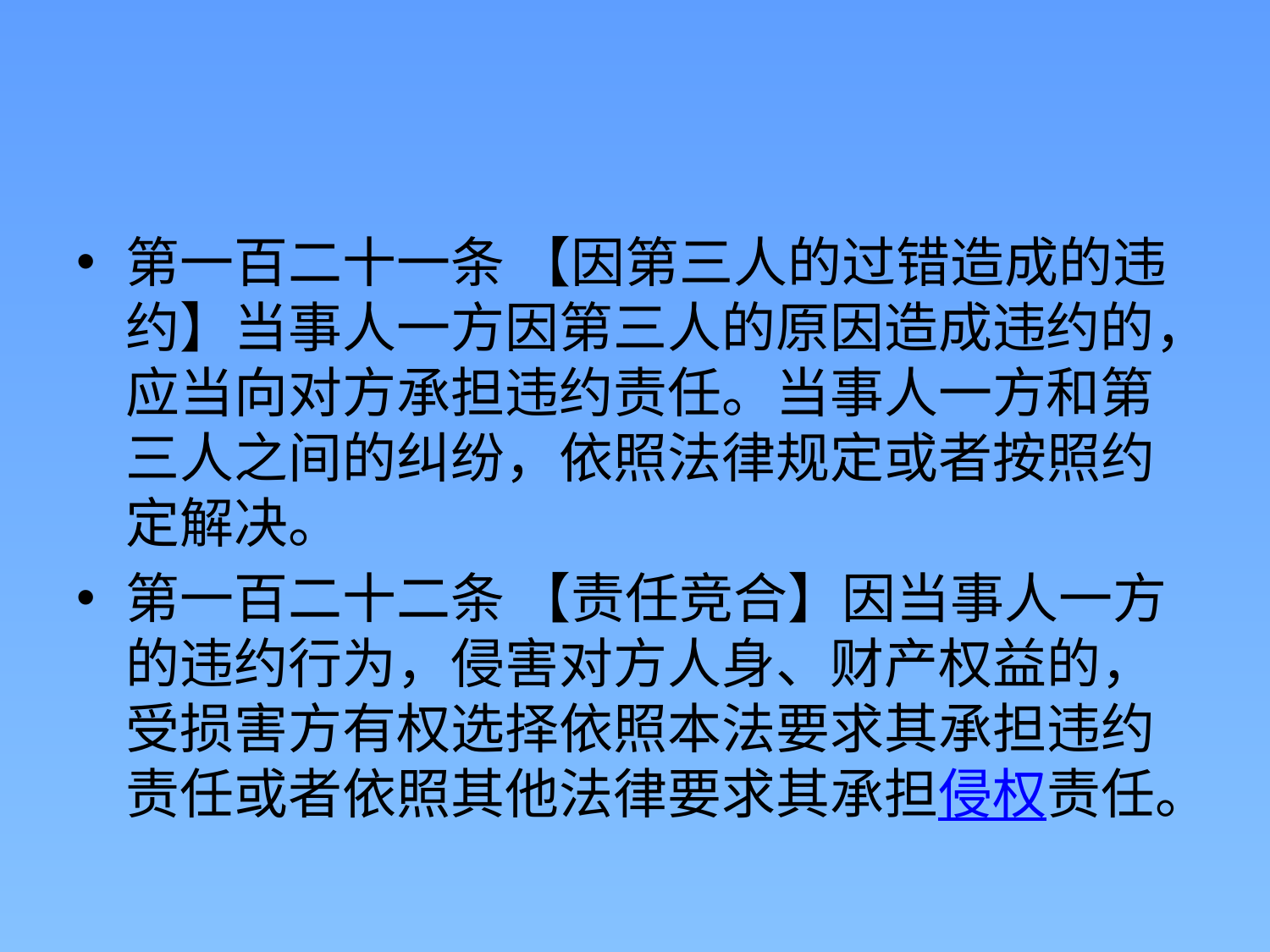

#
第一百二十一条 【因第三人的过错造成的违约】当事人一方因第三人的原因造成违约的，应当向对方承担违约责任。当事人一方和第三人之间的纠纷，依照法律规定或者按照约定解决。
第一百二十二条 【责任竞合】因当事人一方的违约行为，侵害对方人身、财产权益的，受损害方有权选择依照本法要求其承担违约责任或者依照其他法律要求其承担侵权责任。